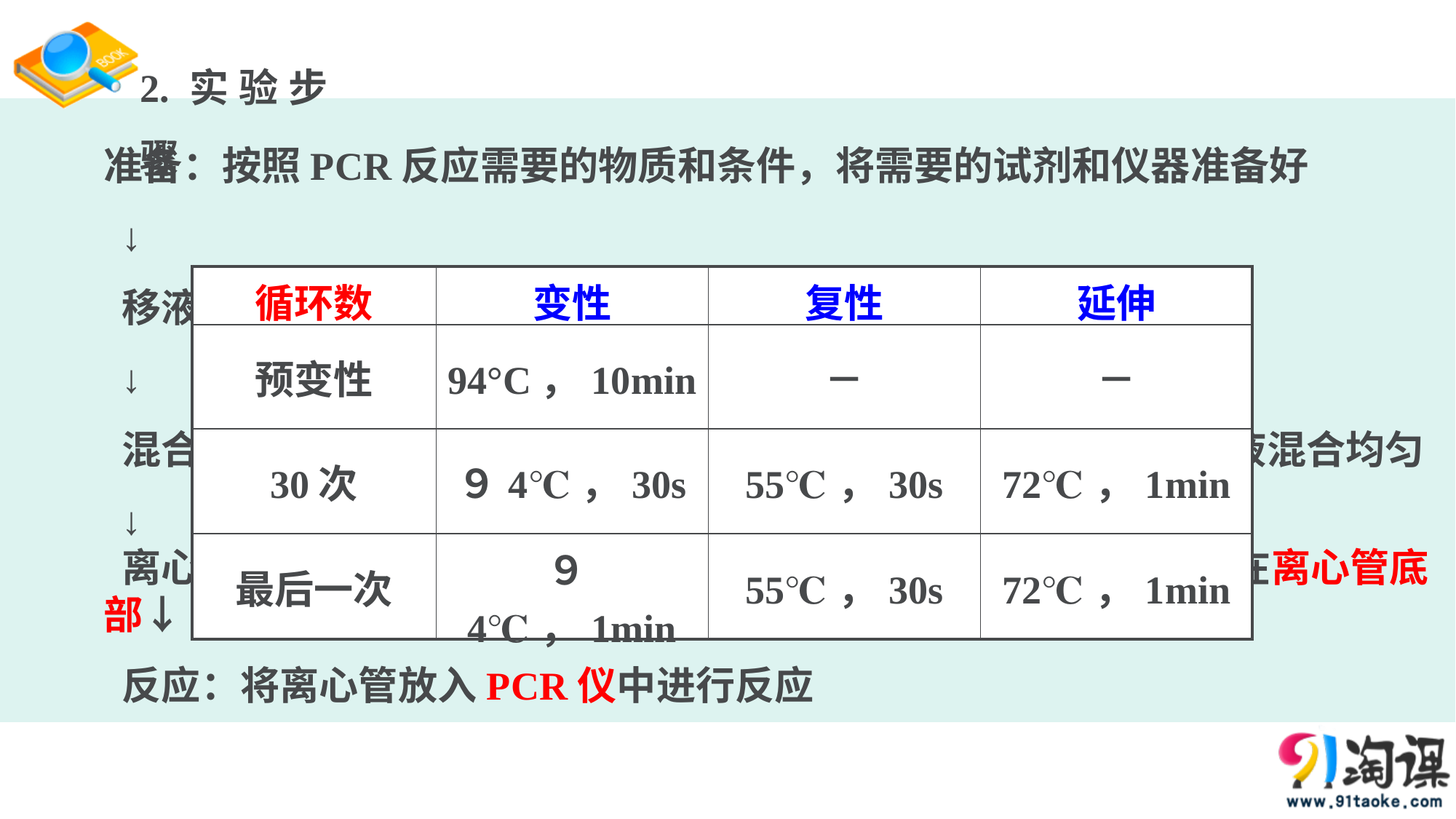

2.实验步骤
准备：按照PCR反应需要的物质和条件，将需要的试剂和仪器准备好
↓
移液：用微量移液器按照配方在微量离心管中依次加入各试剂
↓
混合：盖严离心管口的盖子，用手指轻轻弹击管的侧壁，使反应液混合均匀
↓
离心：将微量离心管放在离心机上，离心约10 s，使反应液集中在离心管底部↓
反应：将离心管放入PCR仪中进行反应
| 循环数 | 变性 | 复性 | 延伸 |
| --- | --- | --- | --- |
| 预变性 | 94°C，10min | － | － |
| 30次 | ９4℃，30s | 55℃，30s | 72℃，1min |
| 最后一次 | ９4℃，1min | 55℃，30s | 72℃，1min |